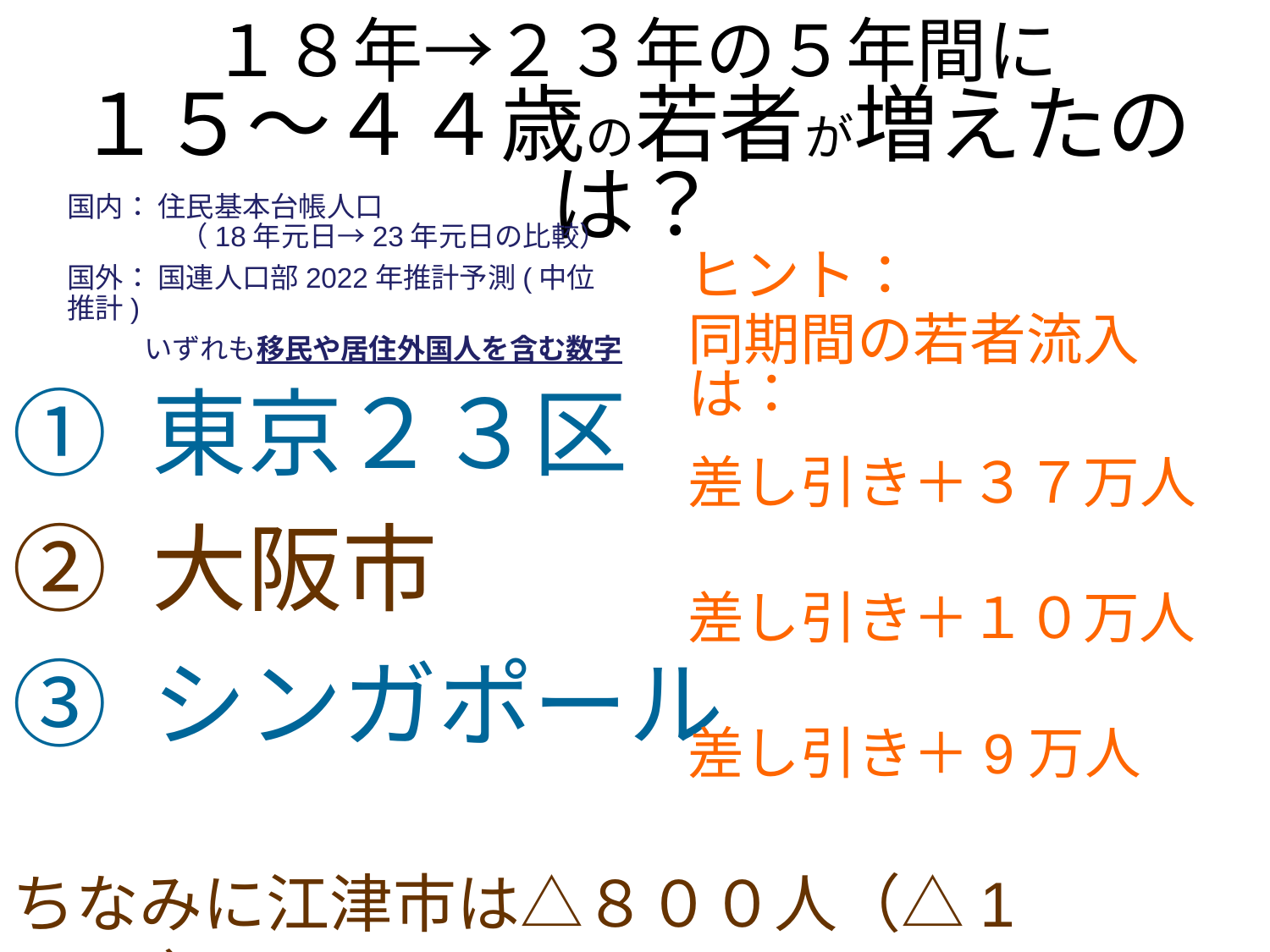

１８年→２３年の５年間に
１５～４４歳の若者が増えたのは？
国内： 住民基本台帳人口
　　　　（18年元日→23年元日の比較）
国外： 国連人口部2022年推計予測(中位推計)
いずれも移民や居住外国人を含む数字
ヒント：
同期間の若者流入は：
差し引き＋３７万人

差し引き＋１０万人

差し引き＋9万人
① 東京２３区
② 大阪市
③ シンガポール
ちなみに江津市は△８００人（△1３%）